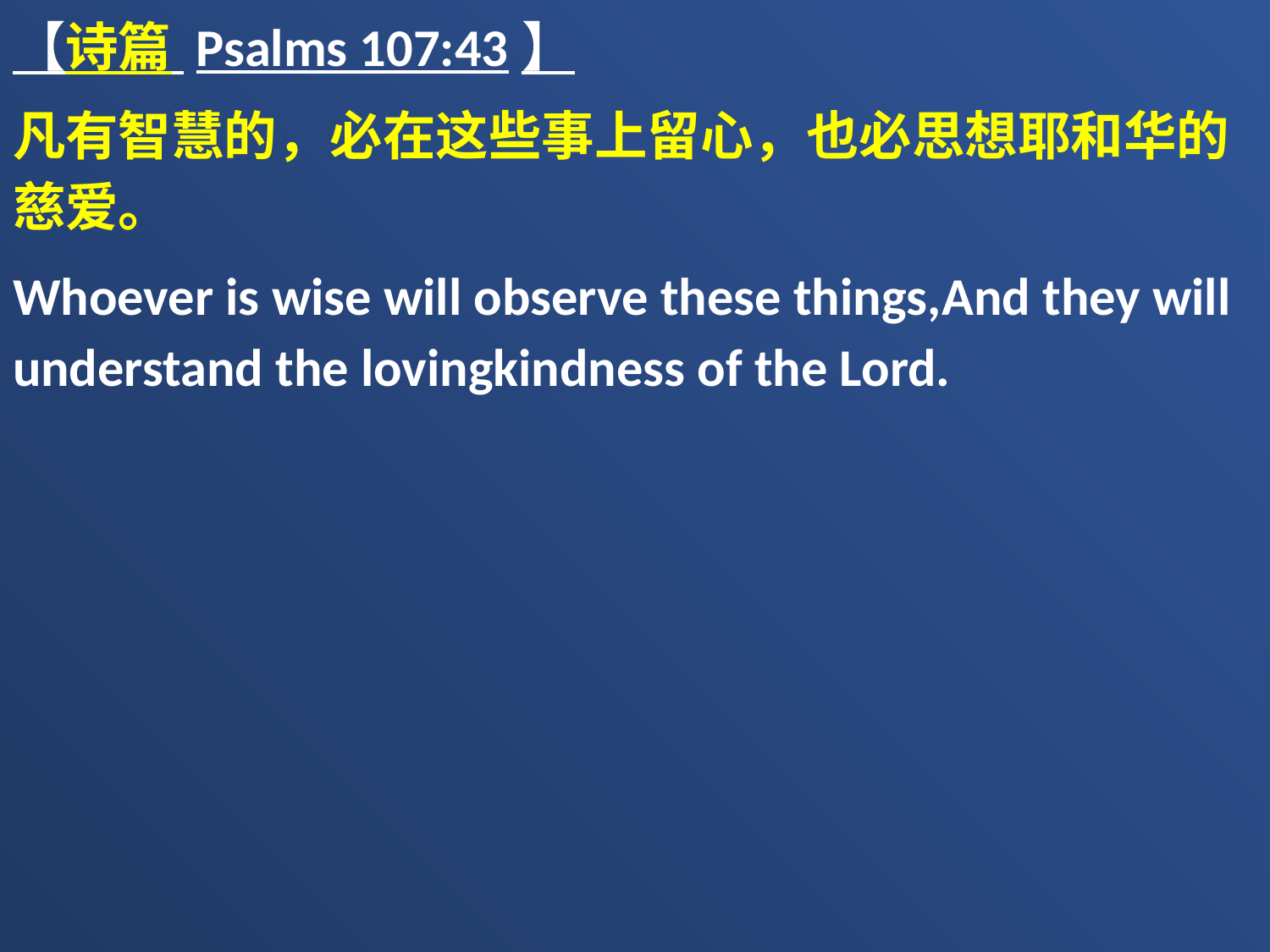

【诗篇 Psalms 107:43】
凡有智慧的，必在这些事上留心，也必思想耶和华的慈爱。
Whoever is wise will observe these things,And they will understand the lovingkindness of the Lord.